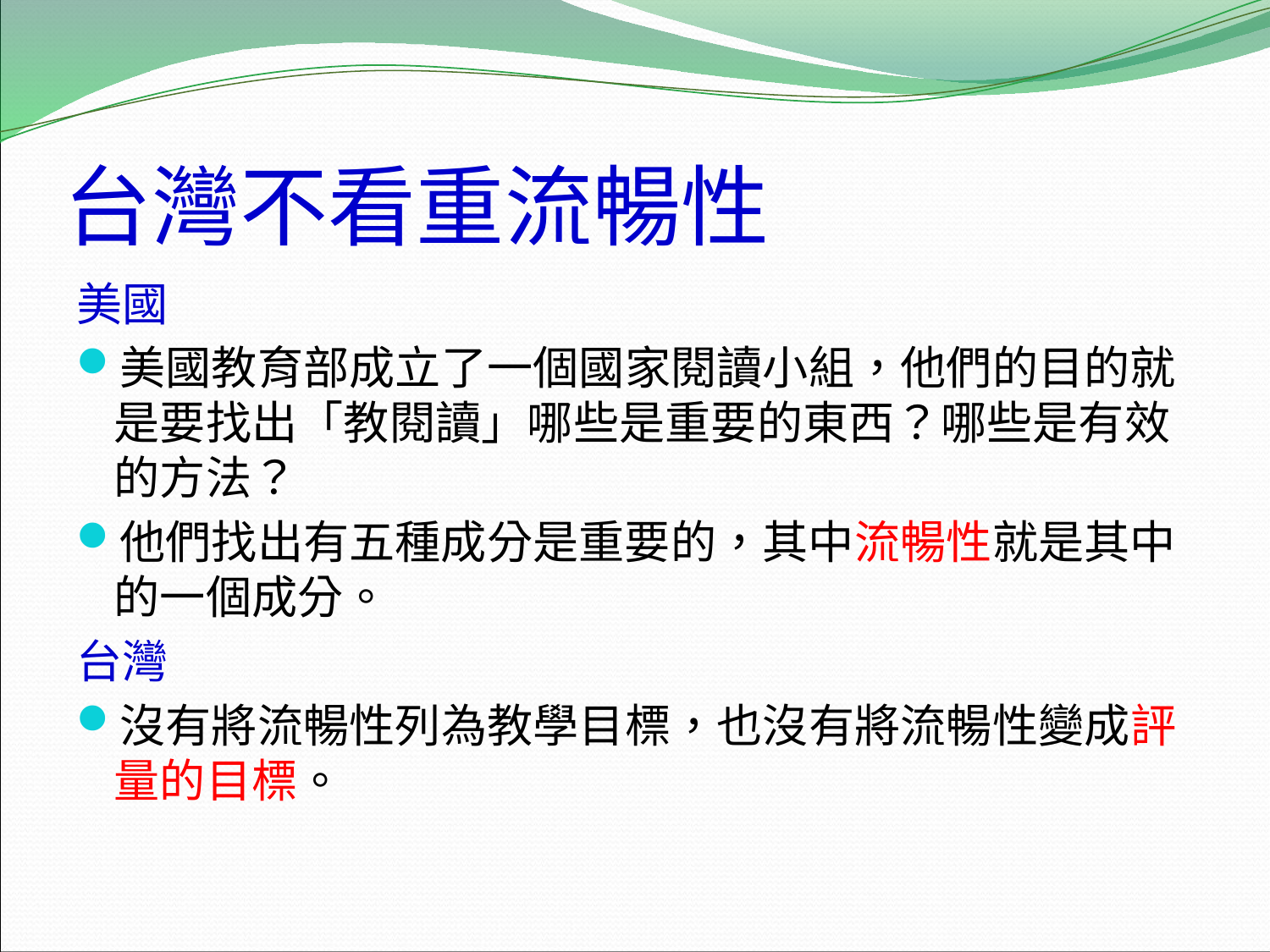

美國
美國教育部成立了一個國家閱讀小組，他們的目的就是要找出「教閱讀」哪些是重要的東西？哪些是有效的方法？
他們找出有五種成分是重要的，其中流暢性就是其中的一個成分。
台灣
沒有將流暢性列為教學目標，也沒有將流暢性變成評量的目標。
台灣不看重流暢性